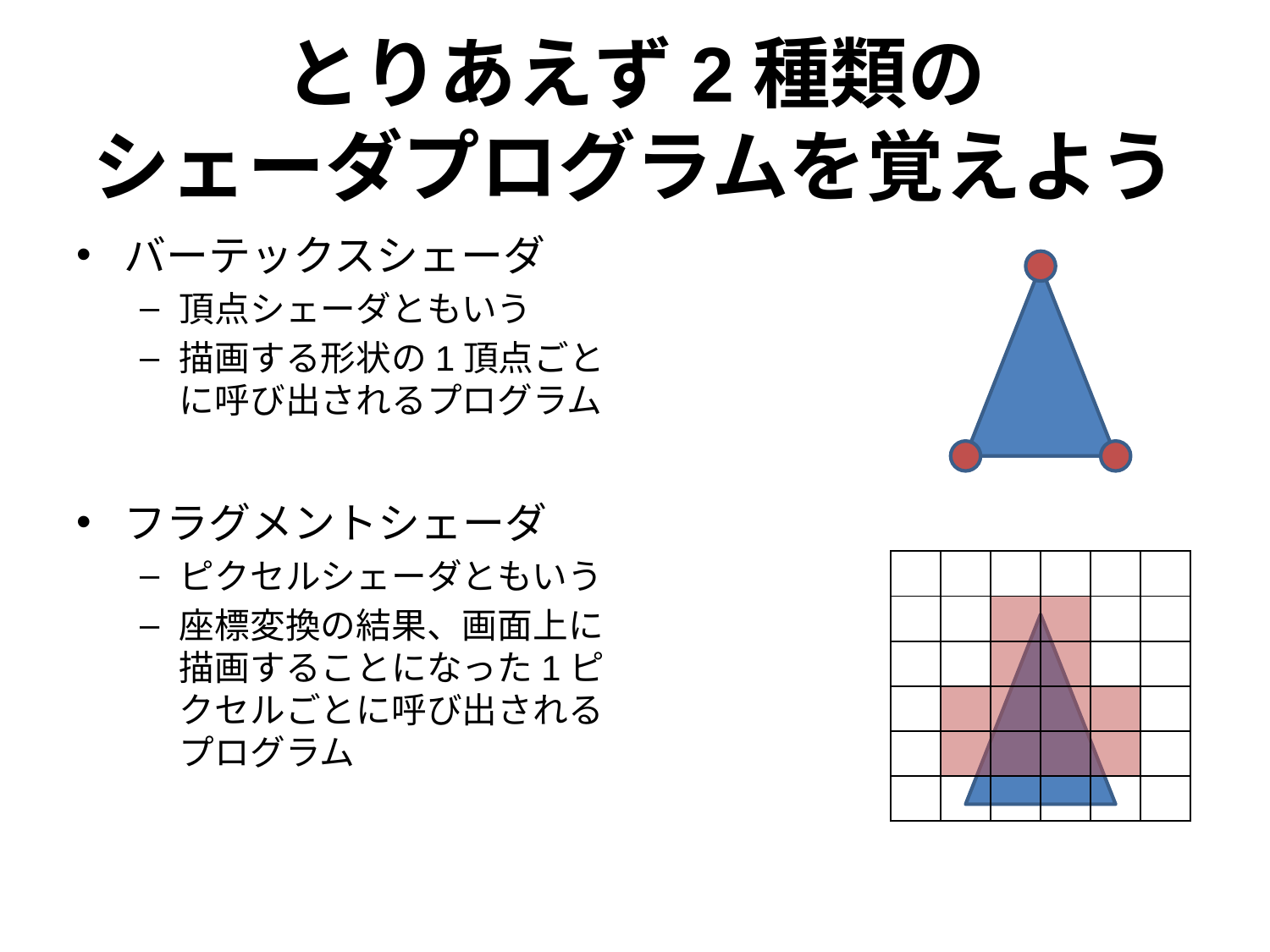

# とりあえず2種類の シェーダプログラムを覚えよう
バーテックスシェーダ
頂点シェーダともいう
描画する形状の1頂点ごとに呼び出されるプログラム

フラグメントシェーダ
ピクセルシェーダともいう
座標変換の結果、画面上に描画することになった1ピクセルごとに呼び出されるプログラム

|  |  |  |  |  |  |
| --- | --- | --- | --- | --- | --- |
|  |  |  |  |  |  |
|  |  |  |  |  |  |
|  |  |  |  |  |  |
|  |  |  |  |  |  |
|  |  |  |  |  |  |